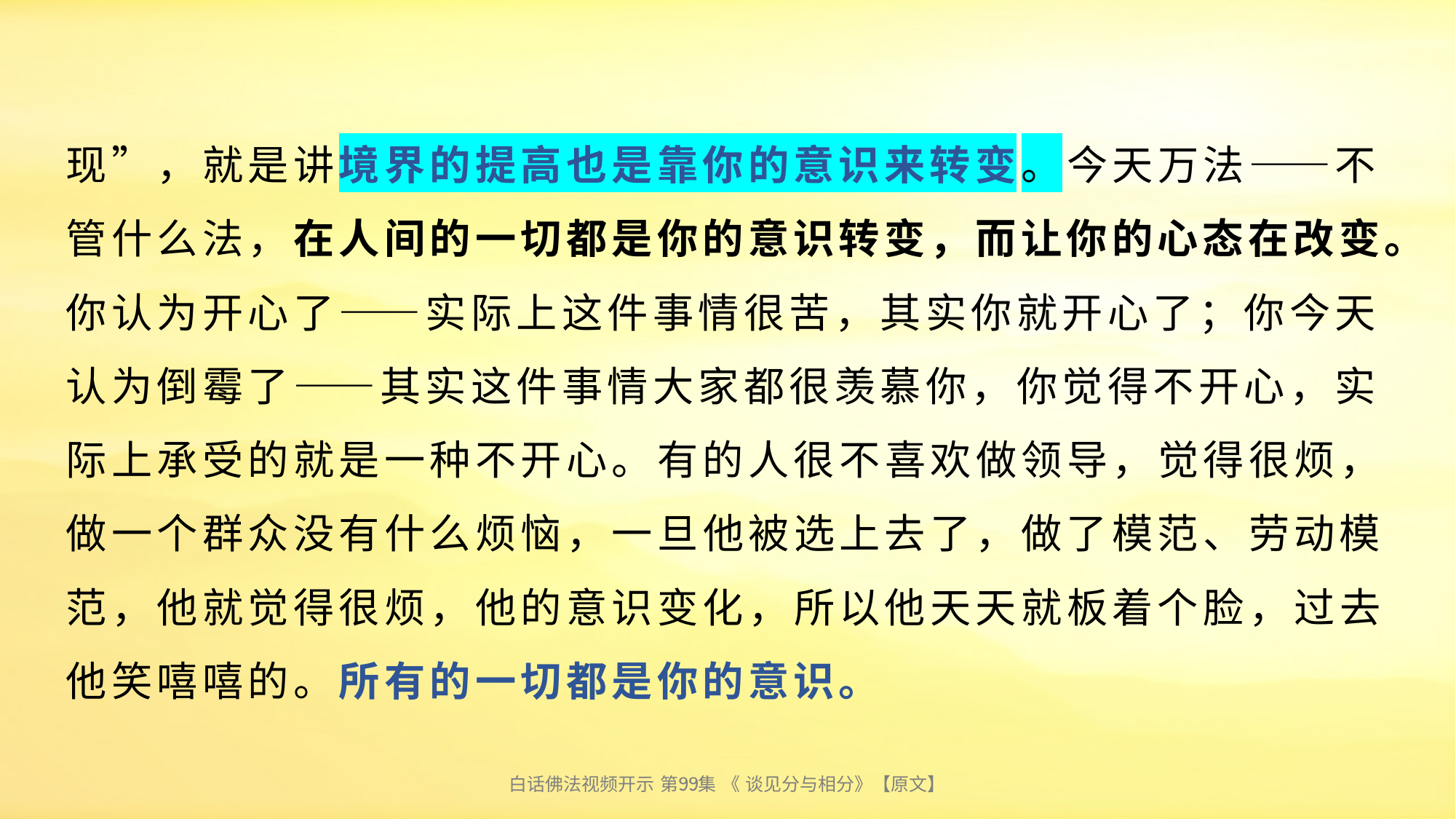

# 现”，就是讲境界的提高也是靠你的意识来转变。今天万法——不管什么法，在人间的一切都是你的意识转变，而让你的心态在改变。你认为开心了——实际上这件事情很苦，其实你就开心了；你今天认为倒霉了——其实这件事情大家都很羡慕你，你觉得不开心，实际上承受的就是一种不开心。有的人很不喜欢做领导，觉得很烦，做一个群众没有什么烦恼，一旦他被选上去了，做了模范、劳动模范，他就觉得很烦，他的意识变化，所以他天天就板着个脸，过去他笑嘻嘻的。所有的一切都是你的意识。
白话佛法视频开示 第99集 《 谈见分与相分》【原文】